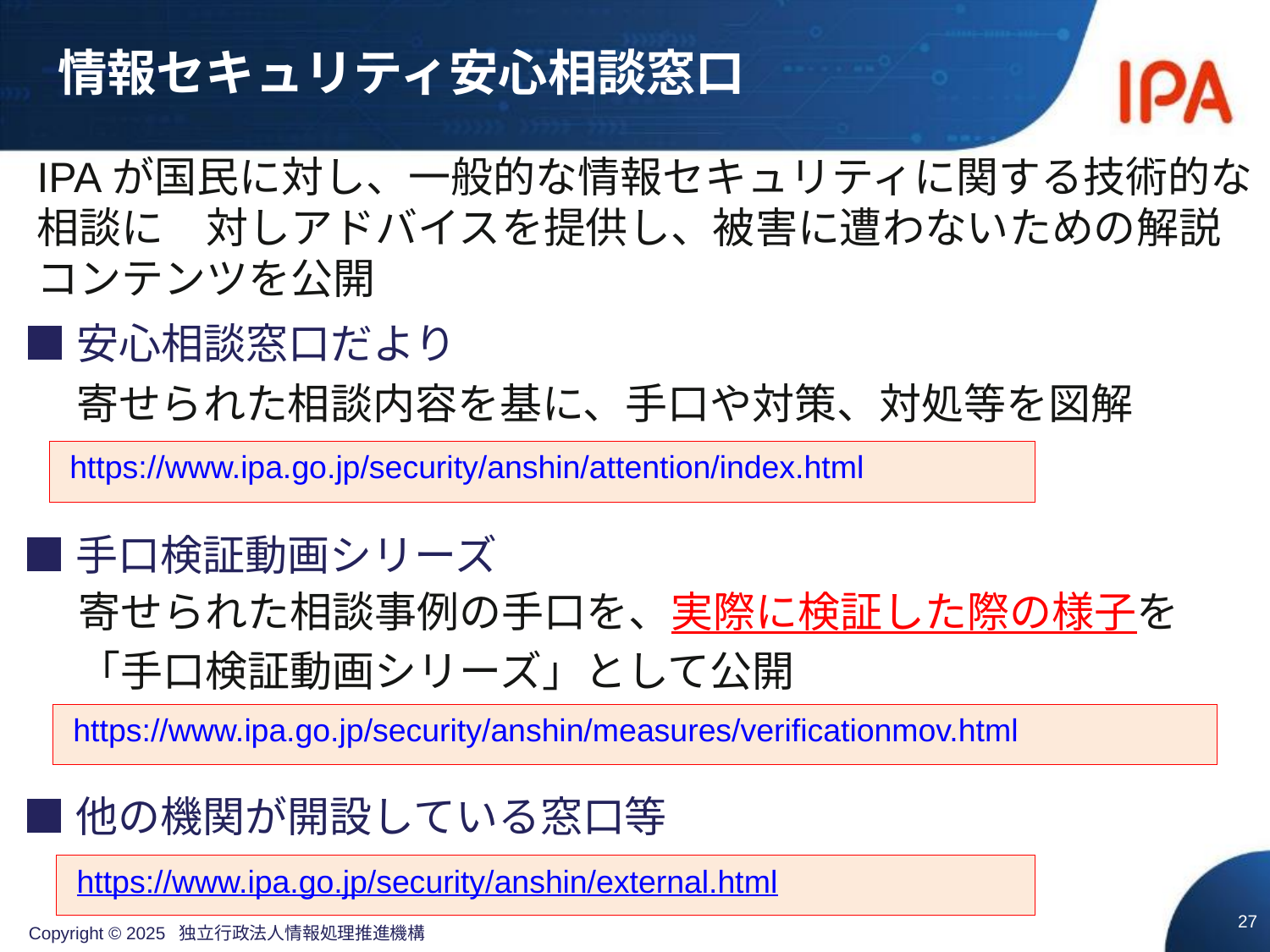

# 情報セキュリティ安心相談窓口
IPAが国民に対し、一般的な情報セキュリティに関する技術的な相談に　対しアドバイスを提供し、被害に遭わないための解説コンテンツを公開
■安心相談窓口だより
寄せられた相談内容を基に、手口や対策、対処等を図解
https://www.ipa.go.jp/security/anshin/attention/index.html
■手口検証動画シリーズ
寄せられた相談事例の手口を、実際に検証した際の様子を
「手口検証動画シリーズ」として公開

https://www.ipa.go.jp/security/anshin/measures/verificationmov.html
■他の機関が開設している窓口等
https://www.ipa.go.jp/security/anshin/external.html
27
Copyright © 2025  独立行政法人情報処理推進機構